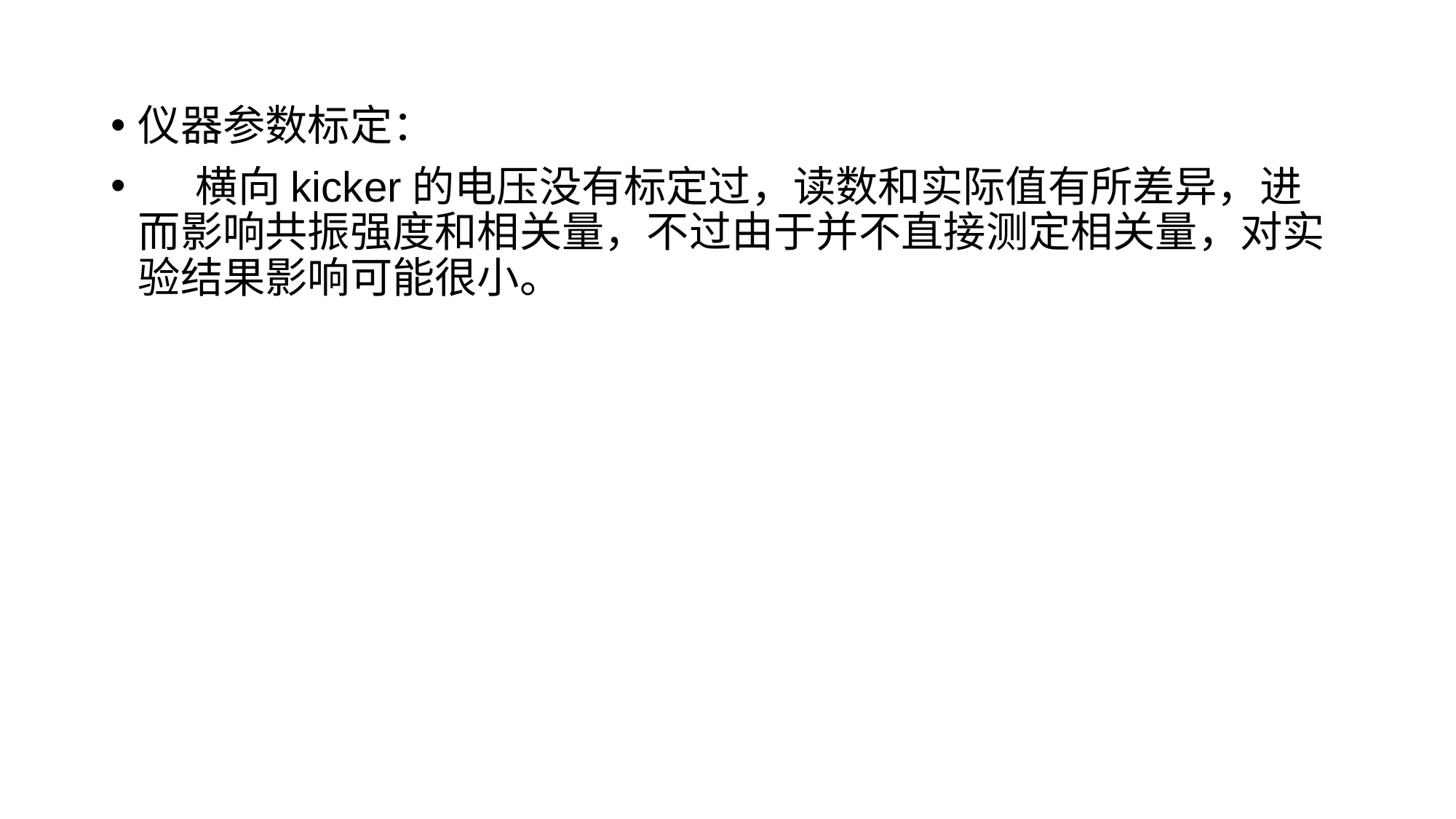

仪器参数标定：
     横向kicker的电压没有标定过，读数和实际值有所差异，进而影响共振强度和相关量，不过由于并不直接测定相关量，对实验结果影响可能很小。